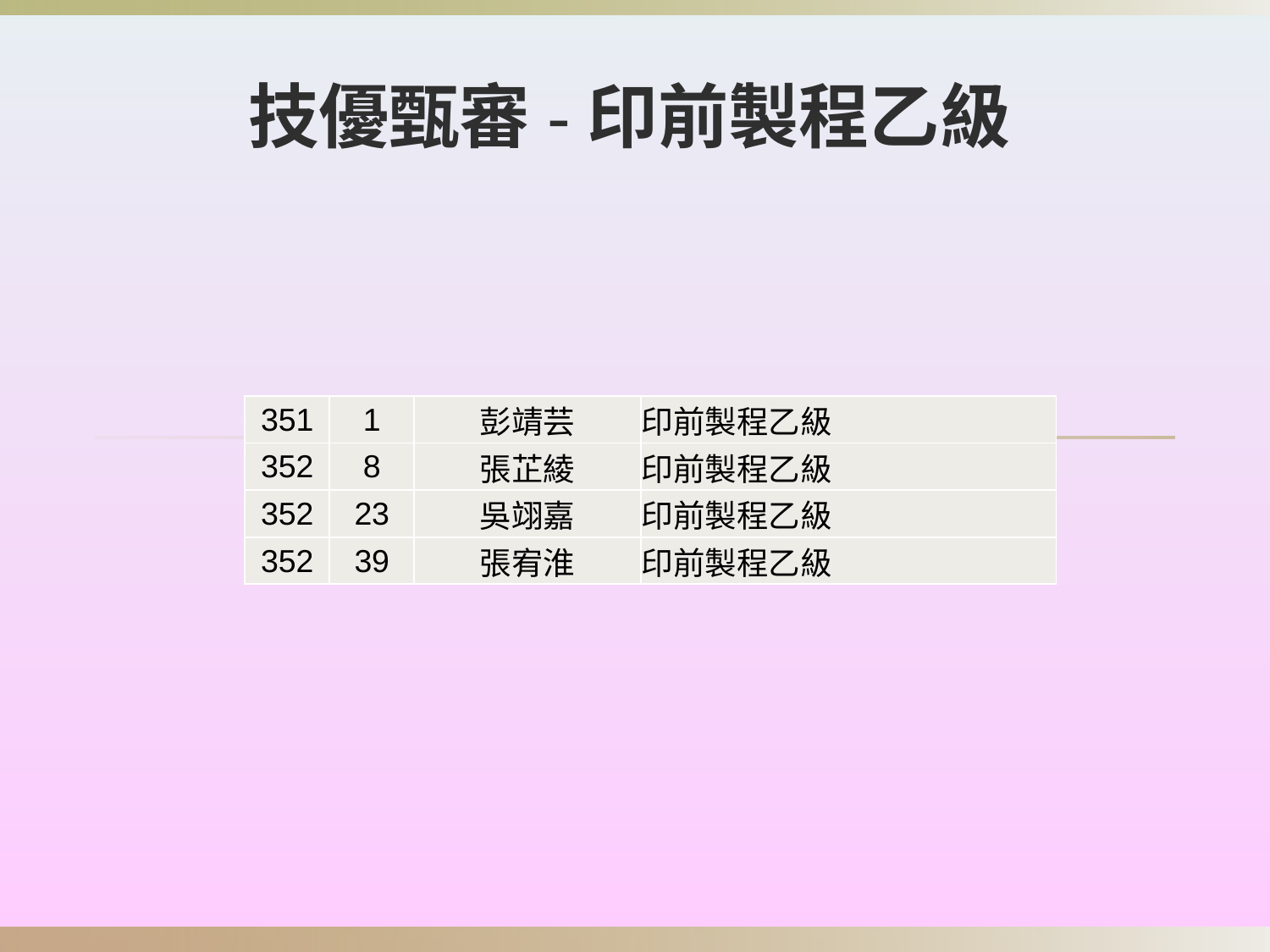

技優甄審-印前製程乙級
| 351 | 1 | 彭靖芸 | 印前製程乙級 |
| --- | --- | --- | --- |
| 352 | 8 | 張芷綾 | 印前製程乙級 |
| 352 | 23 | 吳翊嘉 | 印前製程乙級 |
| 352 | 39 | 張宥淮 | 印前製程乙級 |